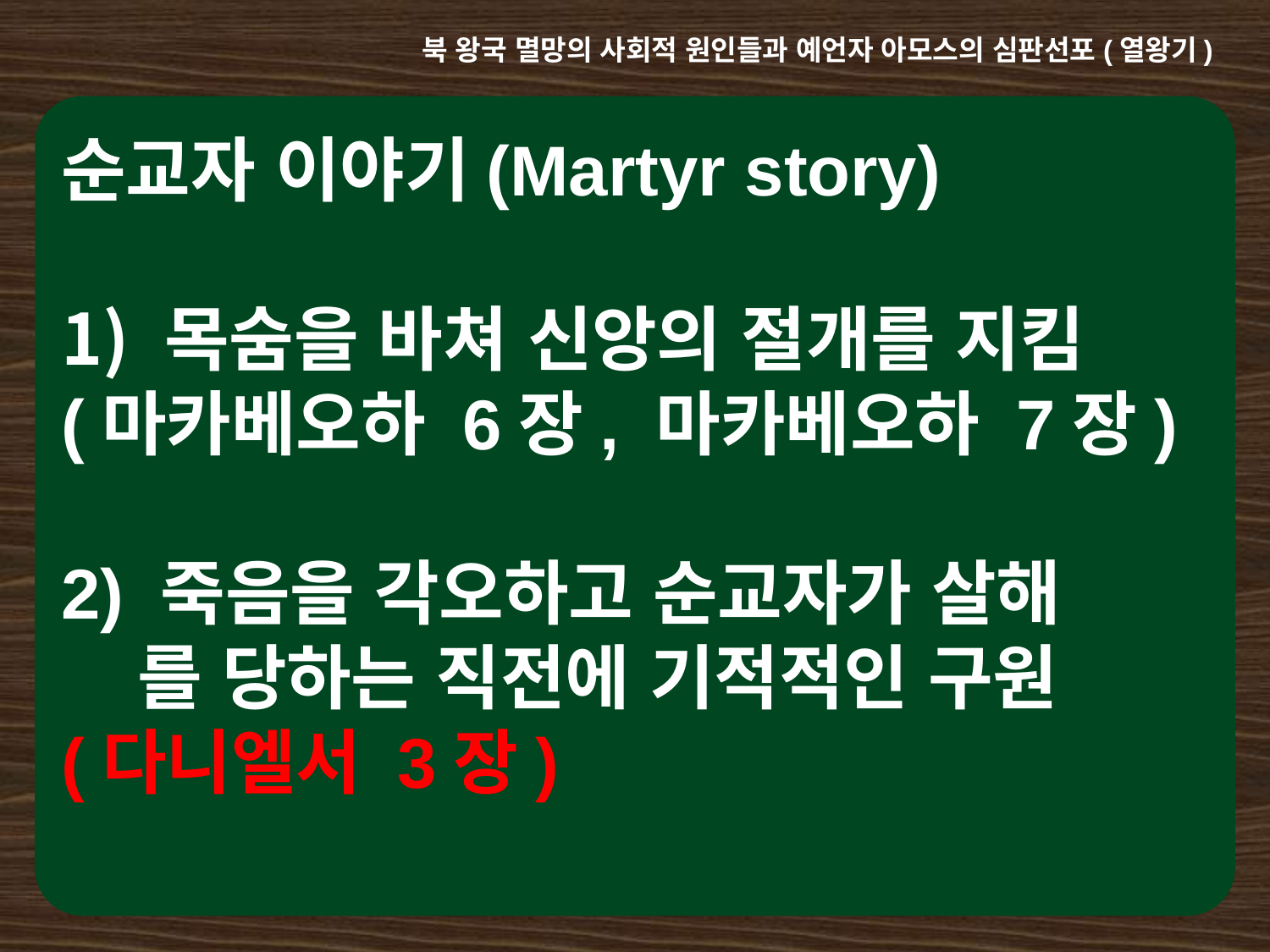

북 왕국 멸망의 사회적 원인들과 예언자 아모스의 심판선포(열왕기)
순교자 이야기(Martyr story)

목숨을 바쳐 신앙의 절개를 지킴
(마카베오하 6장, 마카베오하 7장)

2) 죽음을 각오하고 순교자가 살해
   를 당하는 직전에 기적적인 구원
(다니엘서 3장)